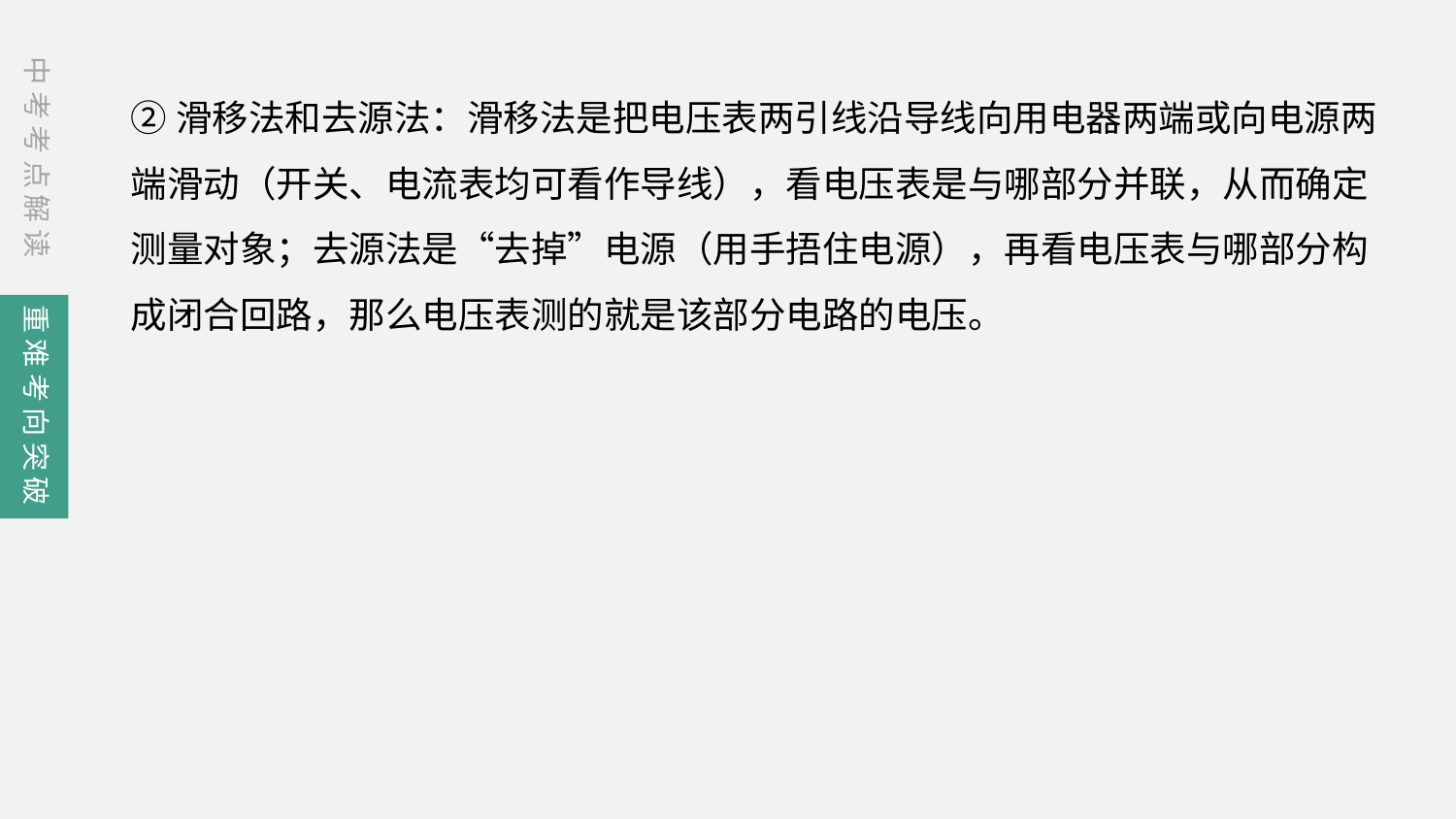

中考考点解读
②滑移法和去源法：滑移法是把电压表两引线沿导线向用电器两端或向电源两端滑动（开关、电流表均可看作导线），看电压表是与哪部分并联，从而确定测量对象；去源法是“去掉”电源（用手捂住电源），再看电压表与哪部分构成闭合回路，那么电压表测的就是该部分电路的电压。
重难考向突破